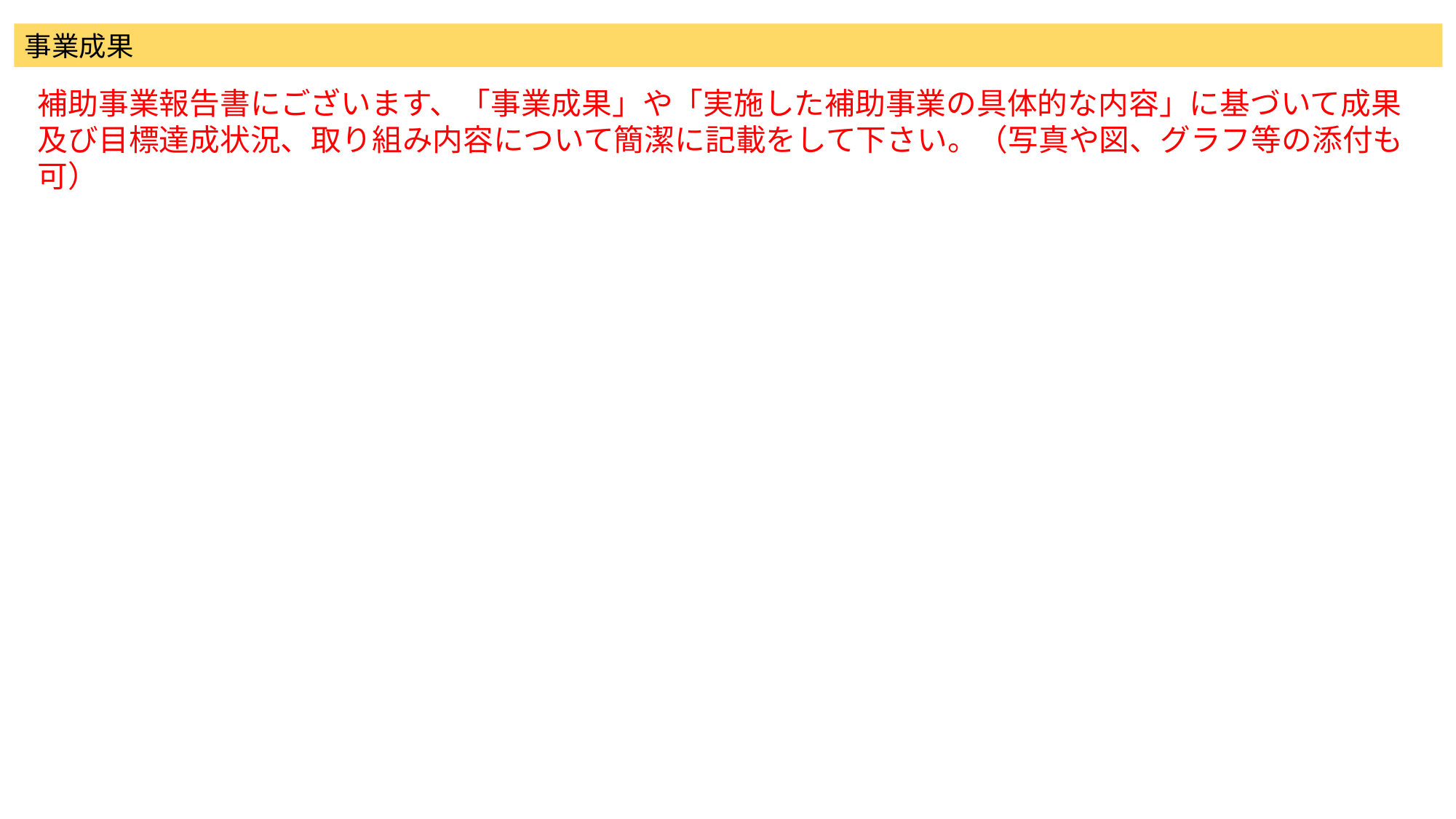

事業成果
補助事業報告書にございます、「事業成果」や「実施した補助事業の具体的な内容」に基づいて成果及び目標達成状況、取り組み内容について簡潔に記載をして下さい。（写真や図、グラフ等の添付も可）